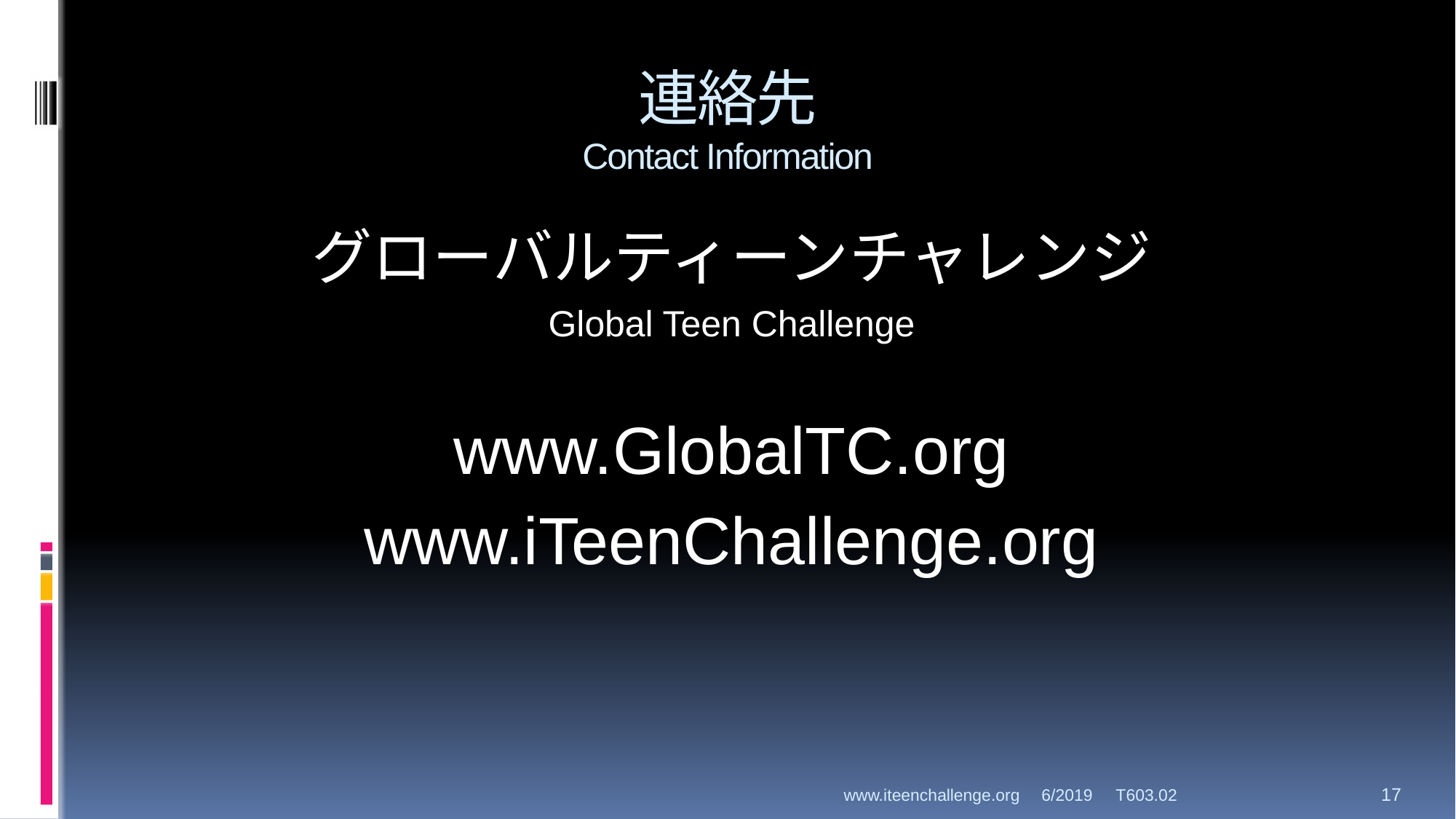

# 連絡先 Contact Information
グローバルティーンチャレンジ
Global Teen Challenge

www.GlobalTC.org
www.iTeenChallenge.org

www.iteenchallenge.org
6/2019     T603.02
17